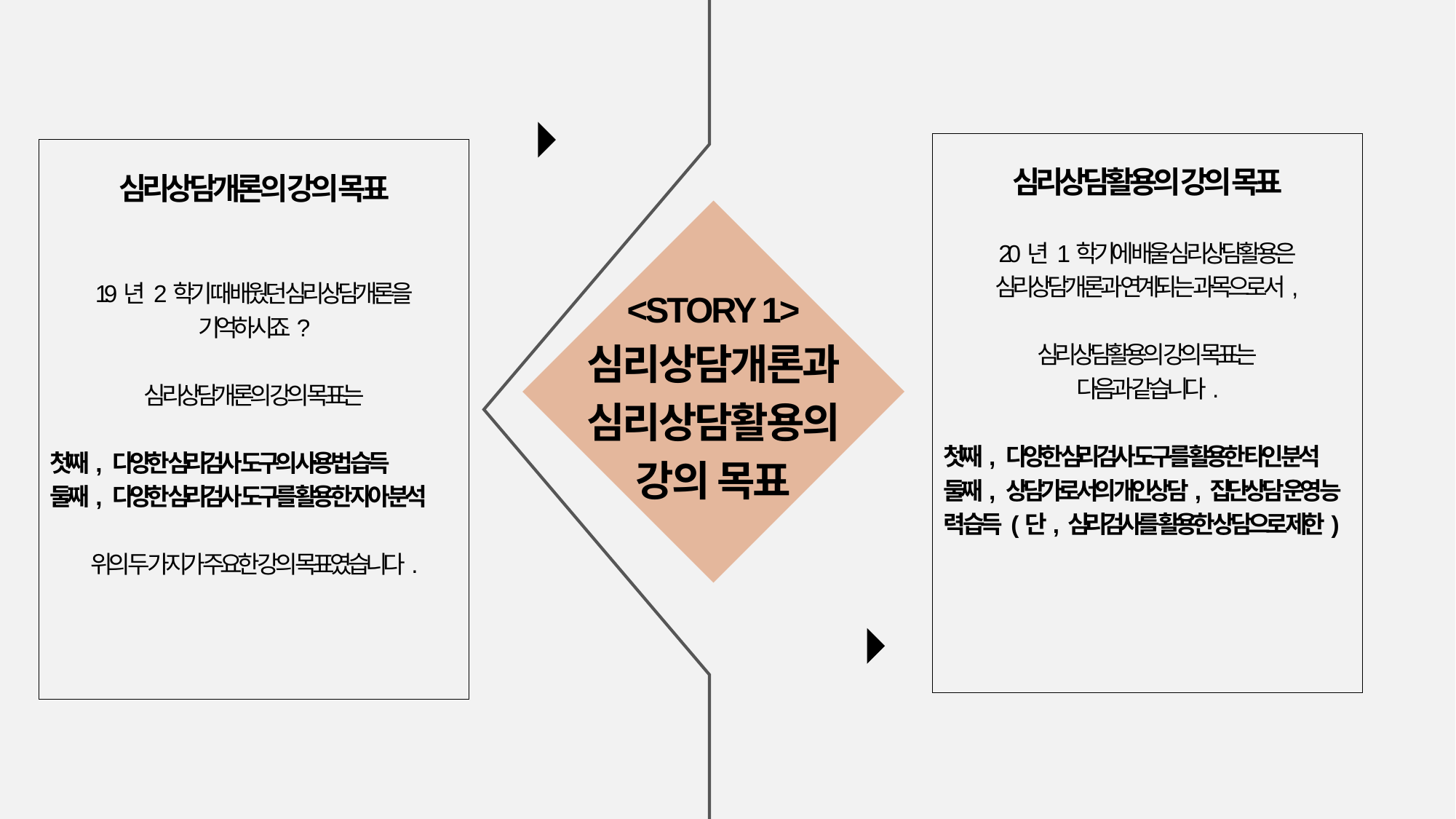

심리상담활용의 강의 목표

20년 1학기에 배울 심리상담활용은
심리상담개론과 연계되는 과목으로서,

심리상담활용의 강의 목표는
다음과 같습니다.

첫째,  다양한 심리검사 도구를 활용한 타인 분석
둘째,  상담가로서의 개인상담, 집단상담 운영 능
력 습득 (단, 심리검사를 활용한 상담으로 제한)

심리상담개론의 강의 목표

19년 2학기 때 배웠던 심리상담개론을
기억하시죠?

심리상담개론의 강의 목표는

첫째,  다양한 심리검사 도구의 사용법 습득
둘째,  다양한 심리검사 도구를 활용한 자아 분석

위의 두 가지가 주요한 강의 목표였습니다.

<STORY 1>
심리상담개론과
심리상담활용의
강의 목표

START